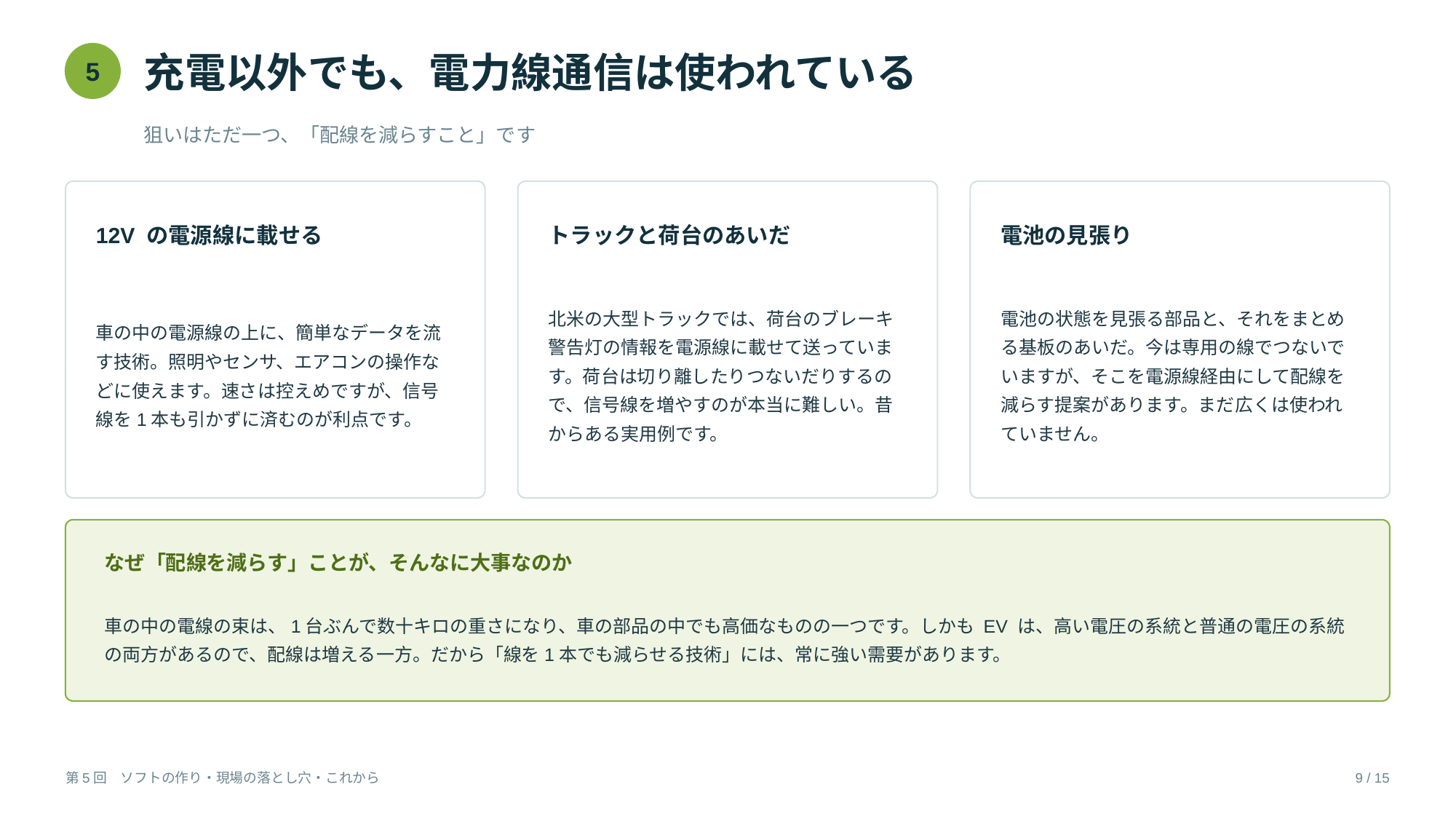

充電以外でも、電力線通信は使われている

5
狙いはただ一つ、「配線を減らすこと」です

12V の電源線に載せる
トラックと荷台のあいだ
電池の見張り
車の中の電源線の上に、簡単なデータを流す技術。照明やセンサ、エアコンの操作などに使えます。速さは控えめですが、信号線を1本も引かずに済むのが利点です。
北米の大型トラックでは、荷台のブレーキ警告灯の情報を電源線に載せて送っています。荷台は切り離したりつないだりするので、信号線を増やすのが本当に難しい。昔からある実用例です。
電池の状態を見張る部品と、それをまとめる基板のあいだ。今は専用の線でつないでいますが、そこを電源線経由にして配線を減らす提案があります。まだ広くは使われていません。

なぜ「配線を減らす」ことが、そんなに大事なのか
車の中の電線の束は、1台ぶんで数十キロの重さになり、車の部品の中でも高価なものの一つです。しかも EV は、高い電圧の系統と普通の電圧の系統の両方があるので、配線は増える一方。だから「線を1本でも減らせる技術」には、常に強い需要があります。
第5回　ソフトの作り・現場の落とし穴・これから
9 / 15